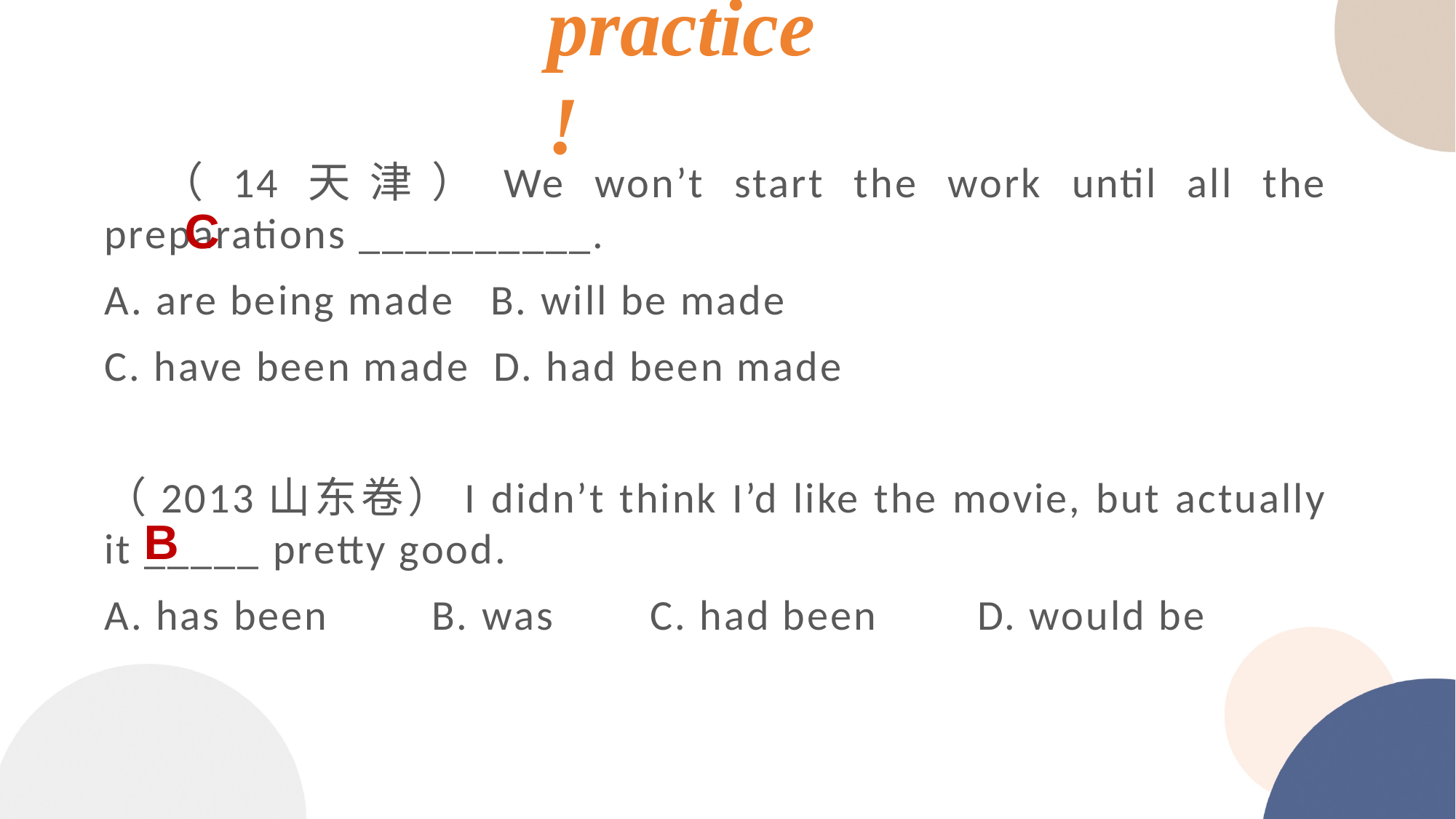

practice !
 （14天津）We won’t start the work until all the preparations __________.
A. are being made   B. will be made
C. have been made  D. had been made

（2013山东卷）I didn’t think I’d like the movie, but actually it _____ pretty good.
A. has been	B. was      	C. had been 	D. would be

C
B